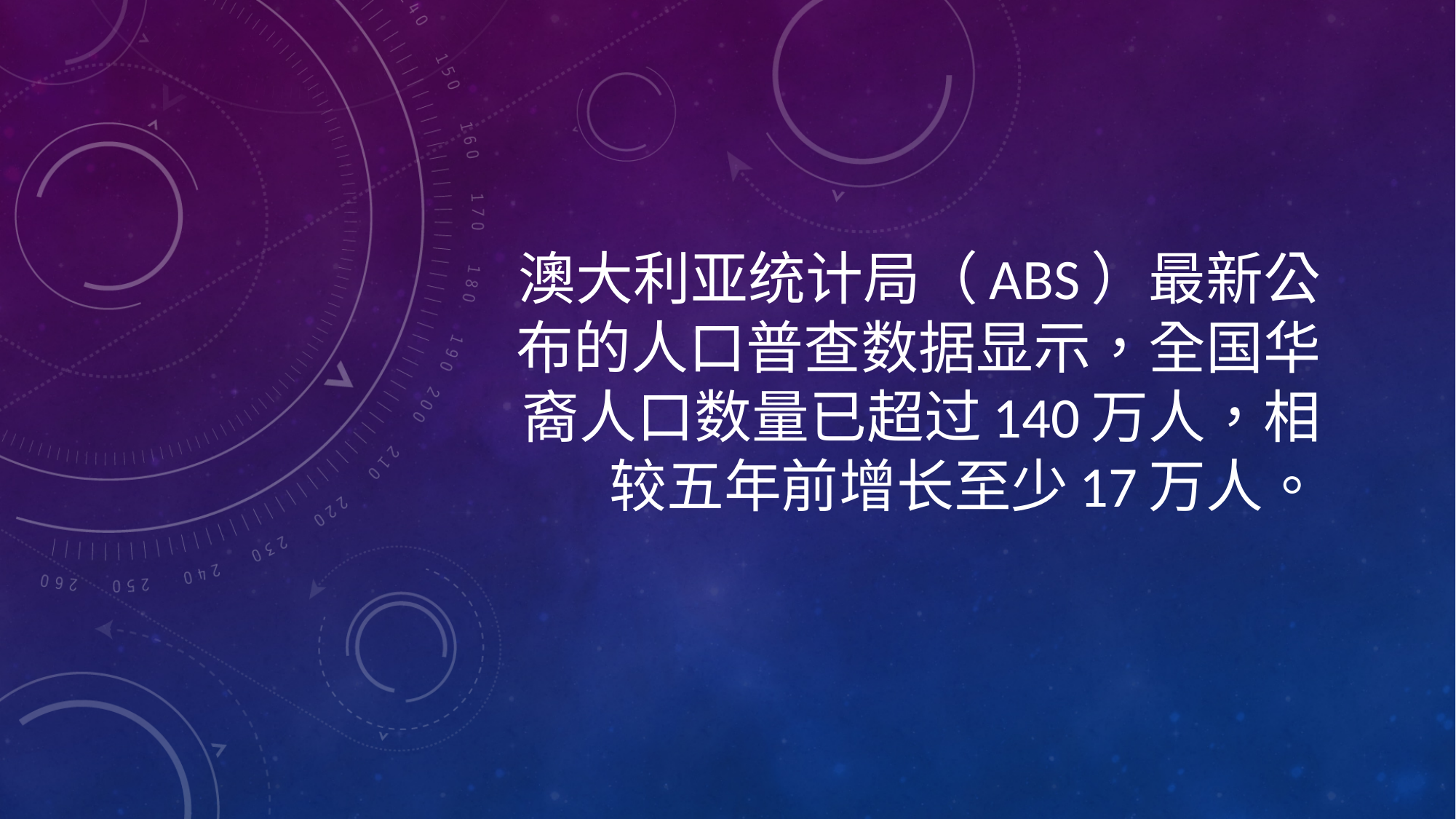

# 澳大利亚统计局（ABS）最新公布的人口普查数据显示，全国华裔人口数量已超过140万人，相较五年前增长至少17万人。